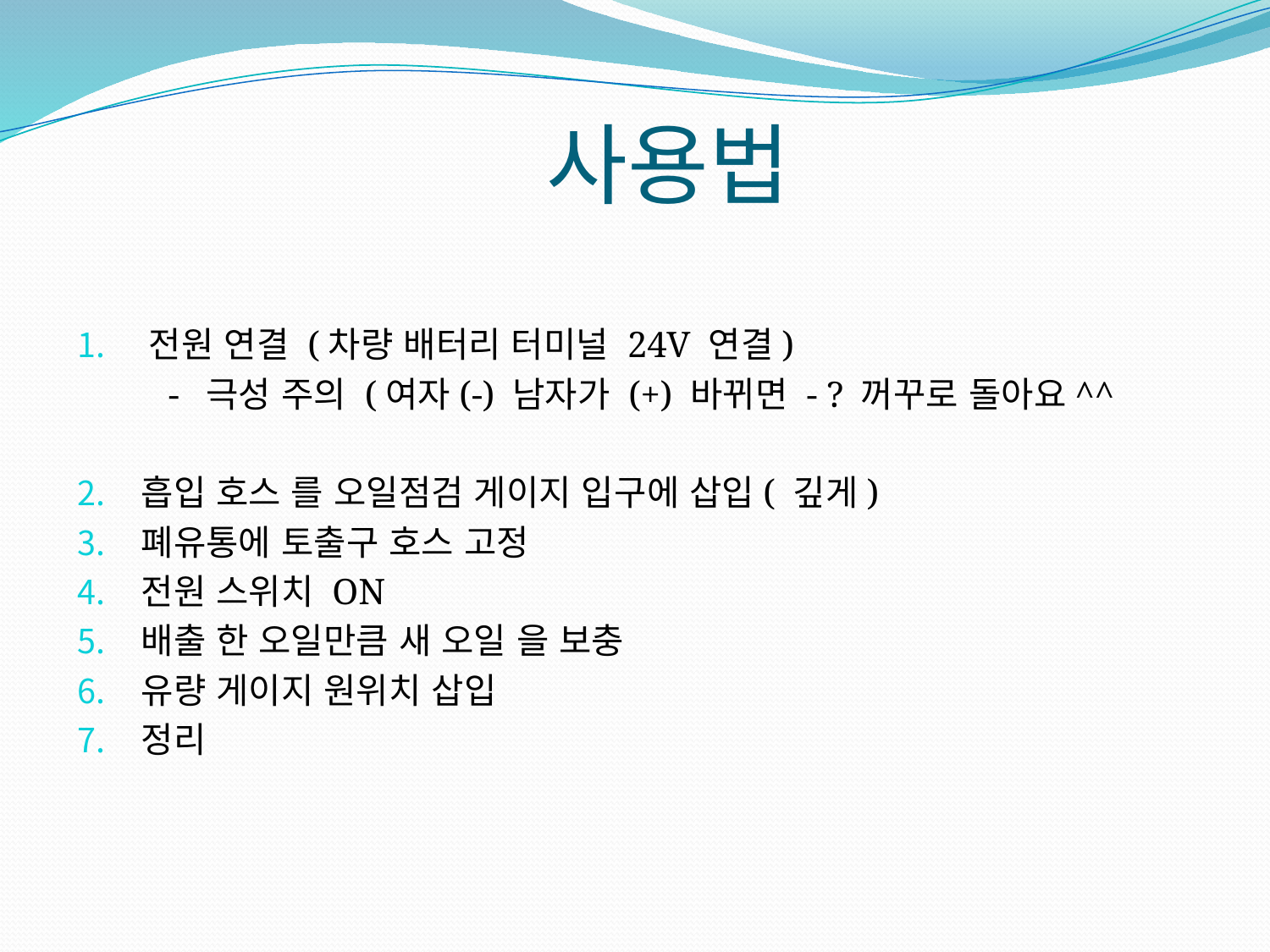

# 사용법
전원 연결 (차량 배터리 터미널 24V 연결)
          -  극성 주의 (여자(-) 남자가 (+) 바뀌면 - ? 꺼꾸로 돌아요^^

흡입 호스 를 오일점검 게이지 입구에 삽입( 깊게)
폐유통에 토출구 호스 고정
전원 스위치 ON
배출 한 오일만큼 새 오일 을 보충
유량 게이지 원위치 삽입
정리